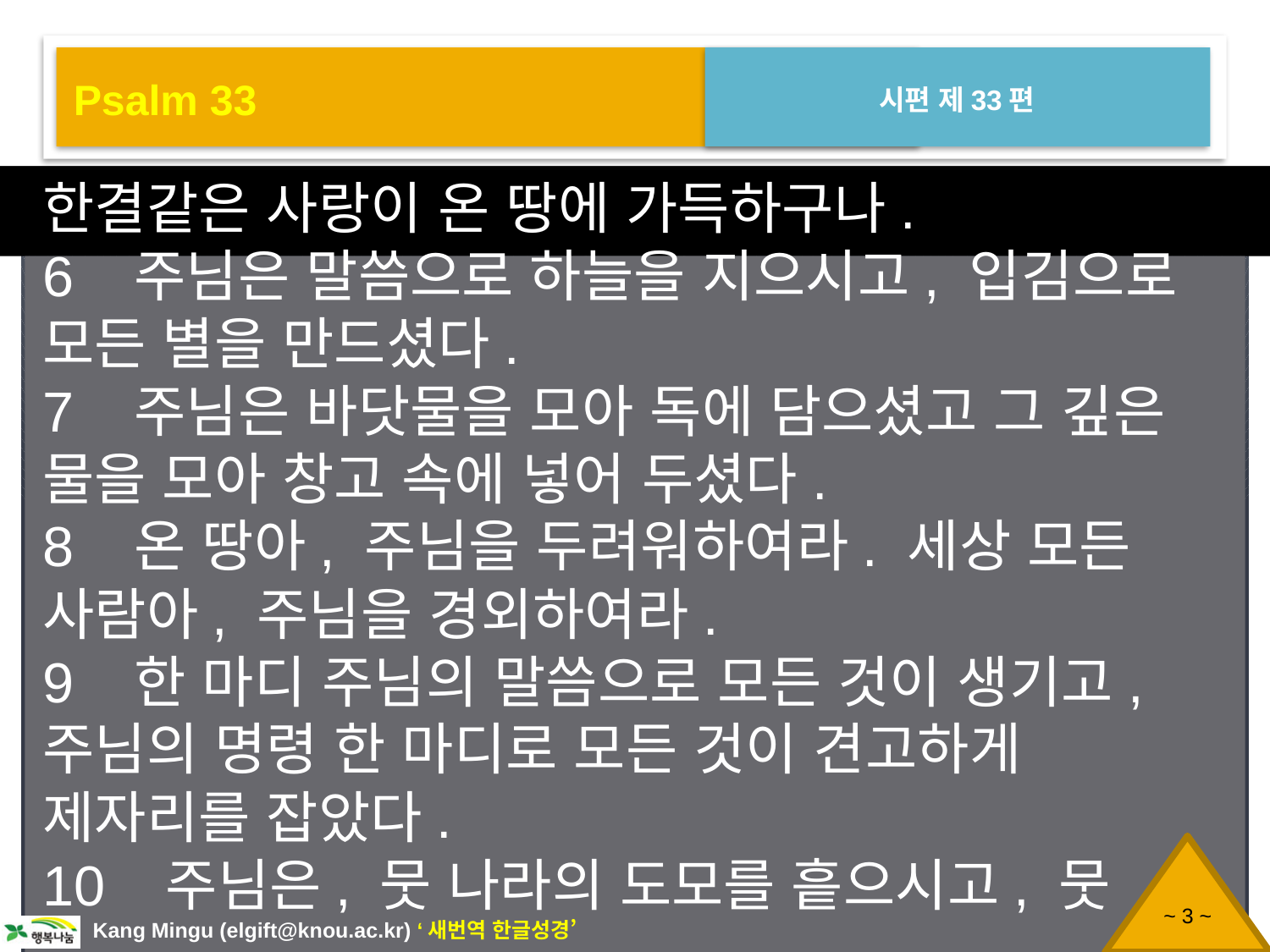

Psalm 33
시편 제33편
한결같은 사랑이 온 땅에 가득하구나.
6   주님은 말씀으로 하늘을 지으시고, 입김으로 모든 별을 만드셨다.
7   주님은 바닷물을 모아 독에 담으셨고 그 깊은 물을 모아 창고 속에 넣어 두셨다.
8   온 땅아, 주님을 두려워하여라. 세상 모든 사람아, 주님을 경외하여라.
9   한 마디 주님의 말씀으로 모든 것이 생기고, 주님의 명령 한 마디로 모든 것이 견고하게 제자리를 잡았다.
10   주님은, 뭇 나라의 도모를 흩으시고, 뭇